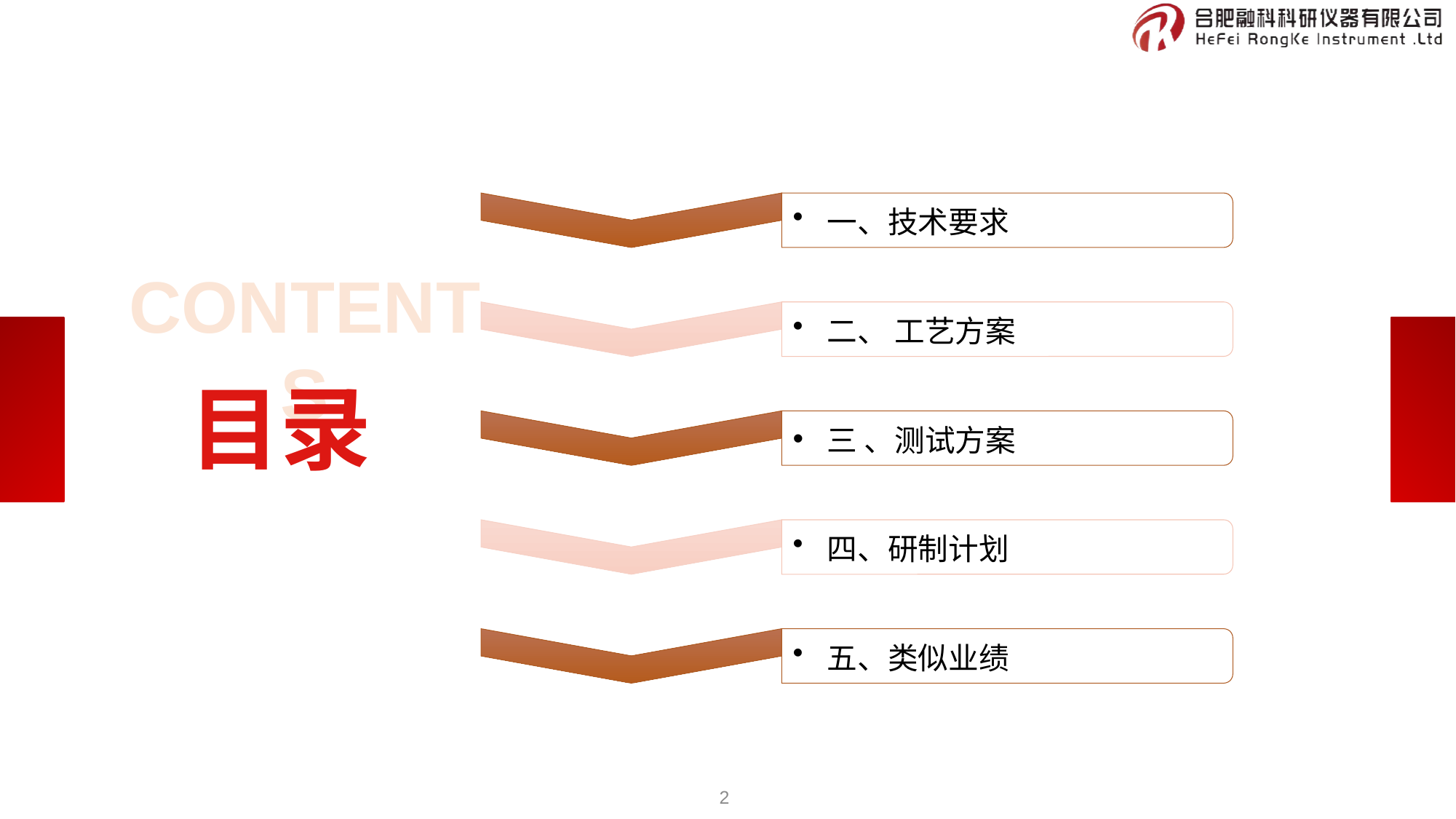

一、技术要求
二、 工艺方案
三 、测试方案
四、研制计划
五、类似业绩

CONTENTS
目录

2